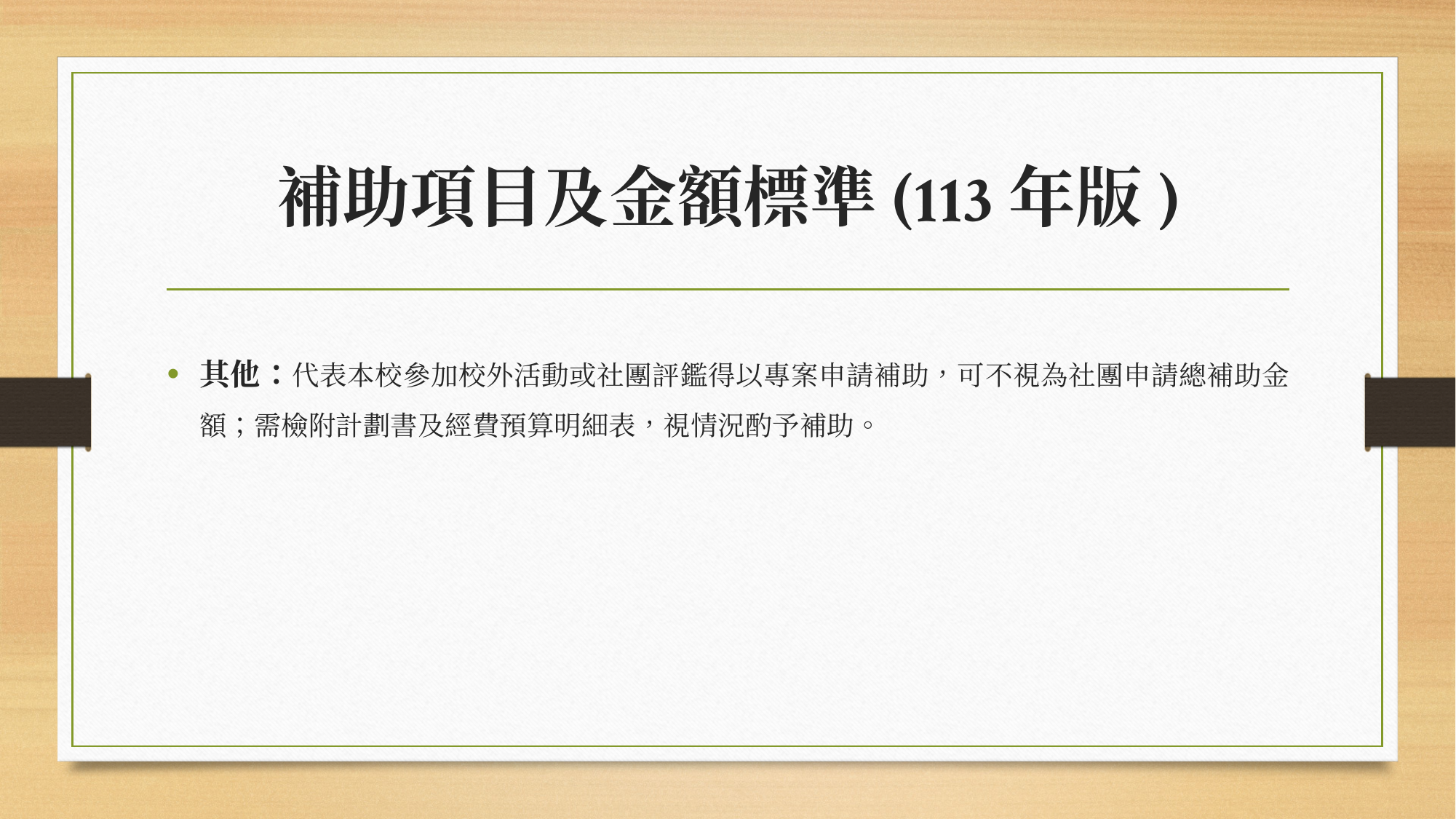

# 補助項目及金額標準(113年版)
其他：代表本校參加校外活動或社團評鑑得以專案申請補助，可不視為社團申請總補助金額；需檢附計劃書及經費預算明細表，視情況酌予補助。